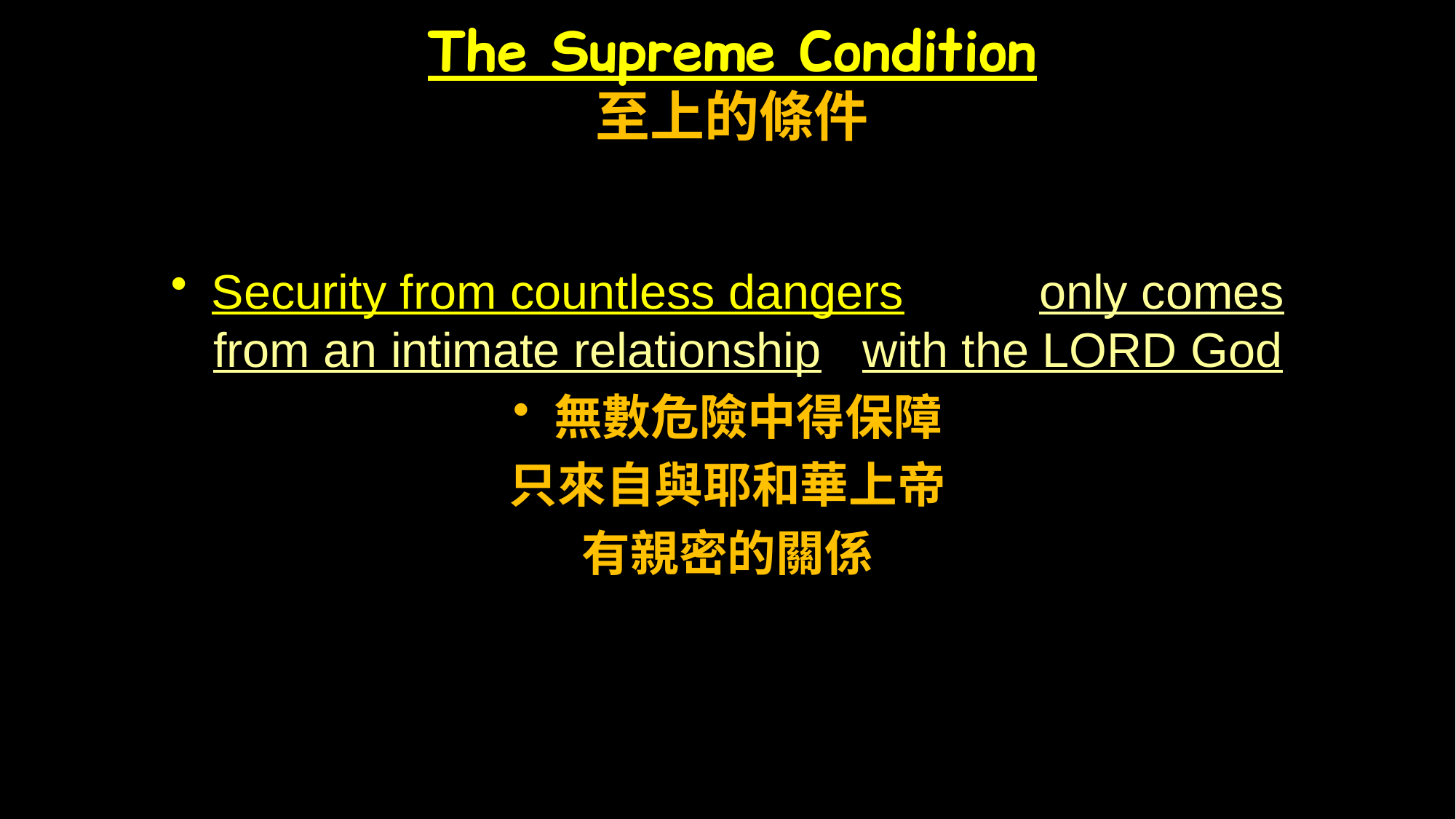

# The Supreme Condition 至上的條件
Security from countless dangers          only comes from an intimate relationship   with the LORD God
無數危險中得保障
只來自與耶和華上帝
有親密的關係